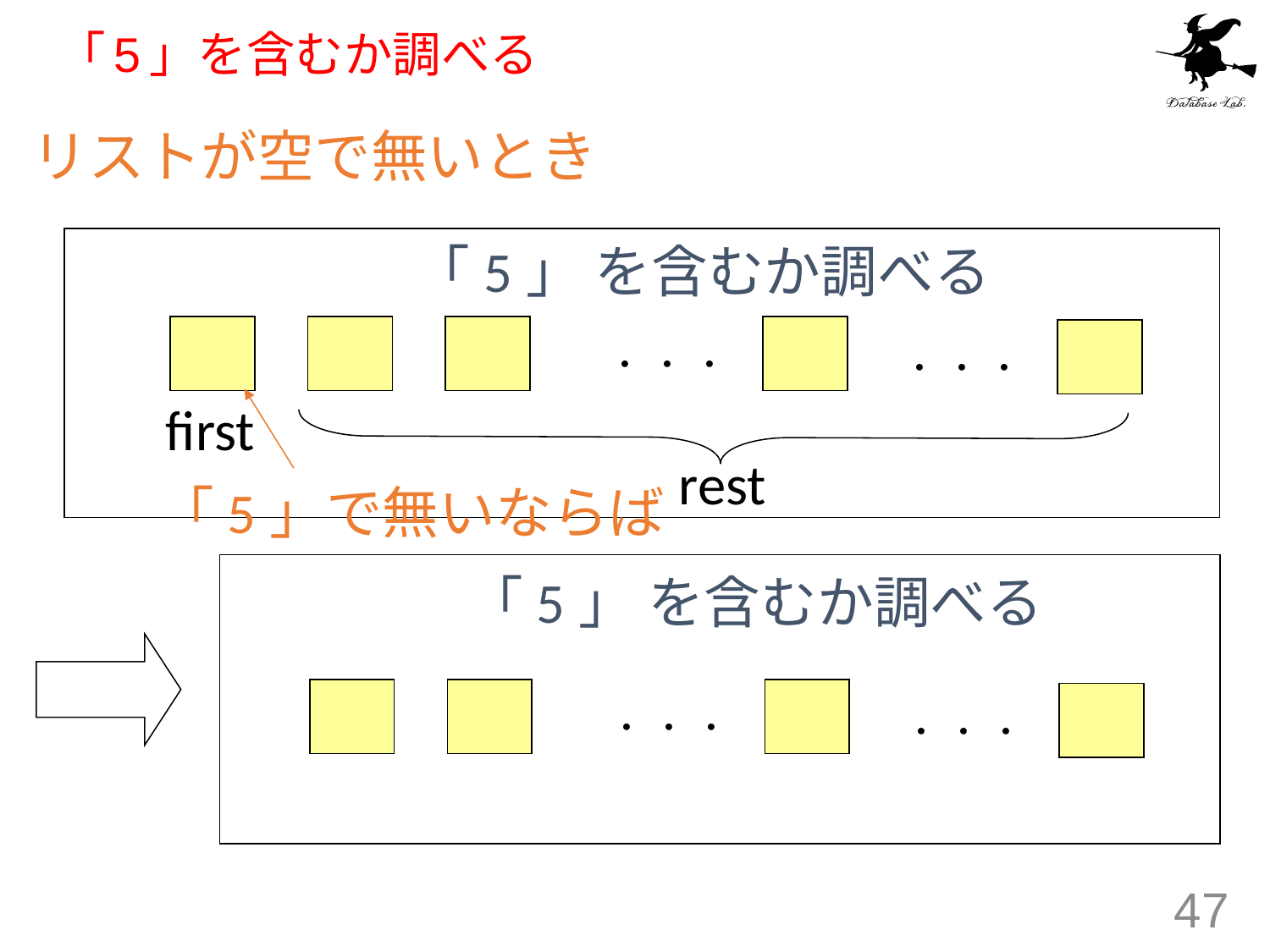

# 「5」を含むか調べる
リストが空で無いとき

「5」 を含むか調べる

．．．

．．．
first

rest
「5」で無いならば

「5」 を含むか調べる

．．．

．．．
47